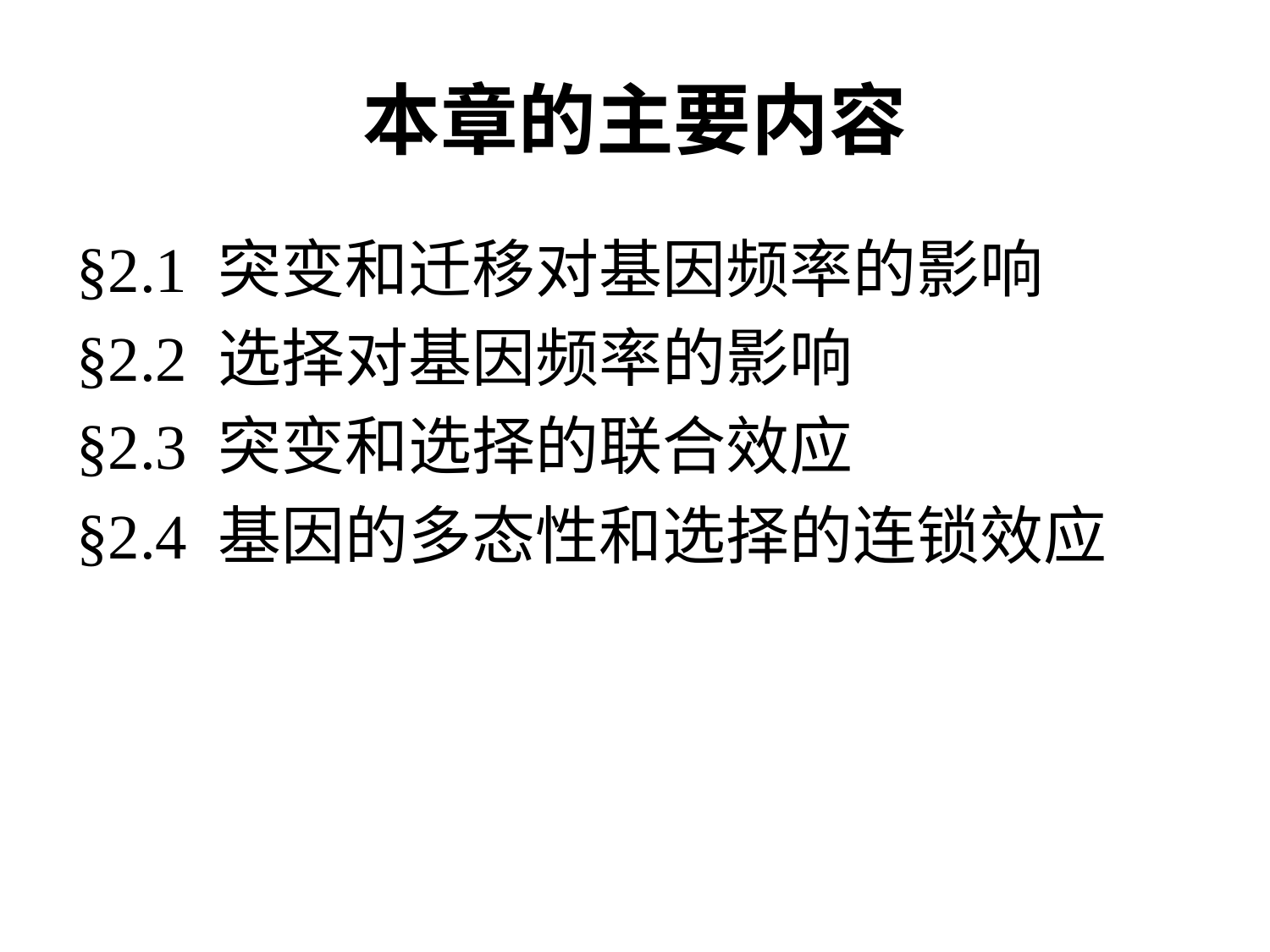

# 本章的主要内容
§2.1 突变和迁移对基因频率的影响
§2.2 选择对基因频率的影响
§2.3 突变和选择的联合效应
§2.4 基因的多态性和选择的连锁效应